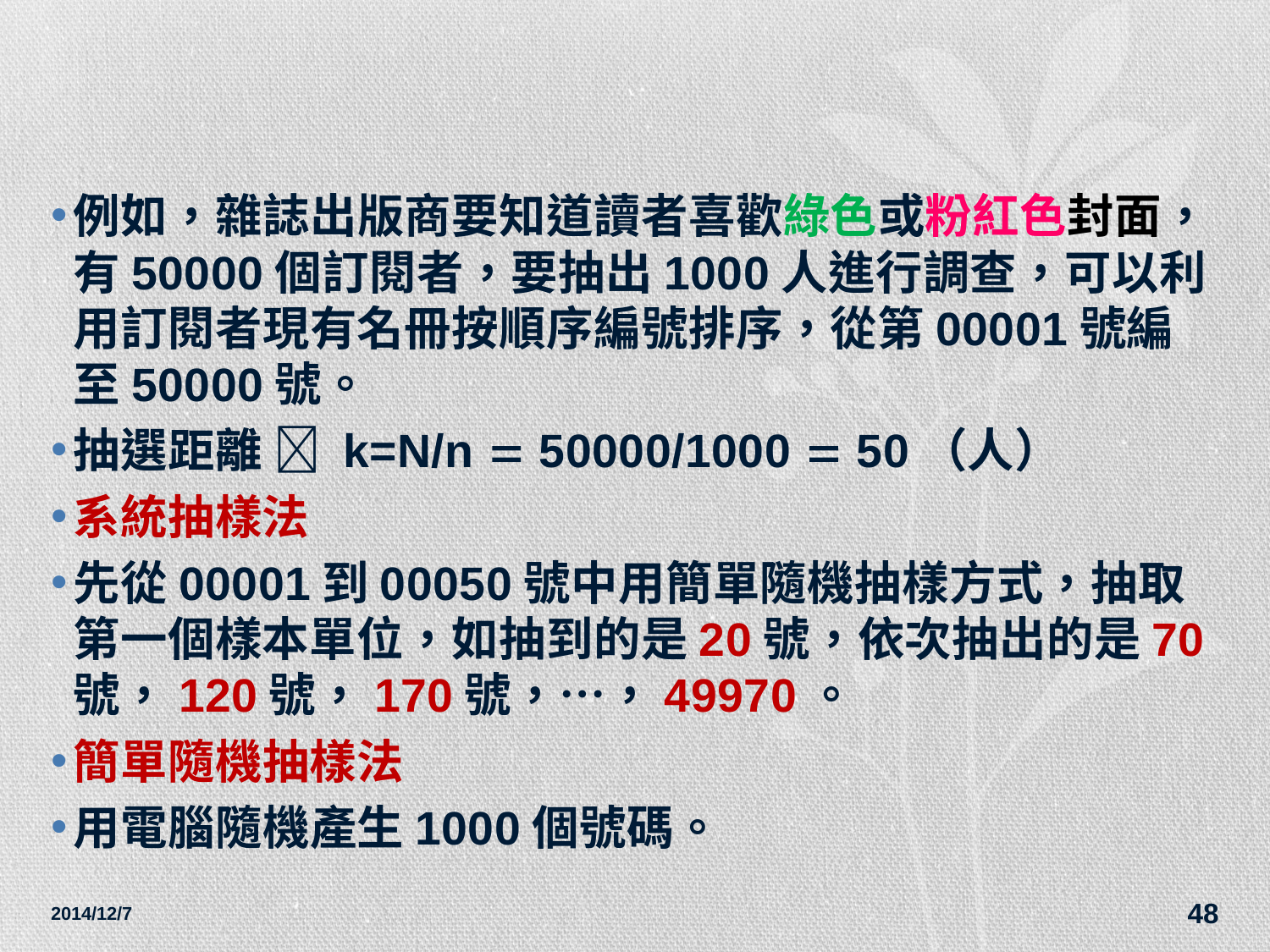

#
例如，雜誌出版商要知道讀者喜歡綠色或粉紅色封面，有50000個訂閱者，要抽出1000人進行調查，可以利用訂閱者現有名冊按順序編號排序，從第00001號編至50000號。
抽選距離 = k=N/n = 50000/1000 = 50（人）
系統抽樣法
先從00001到00050號中用簡單隨機抽樣方式，抽取第一個樣本單位，如抽到的是20號，依次抽出的是70號，120號，170號，…，49970。
簡單隨機抽樣法
用電腦隨機產生1000個號碼。

2014/12/7
48